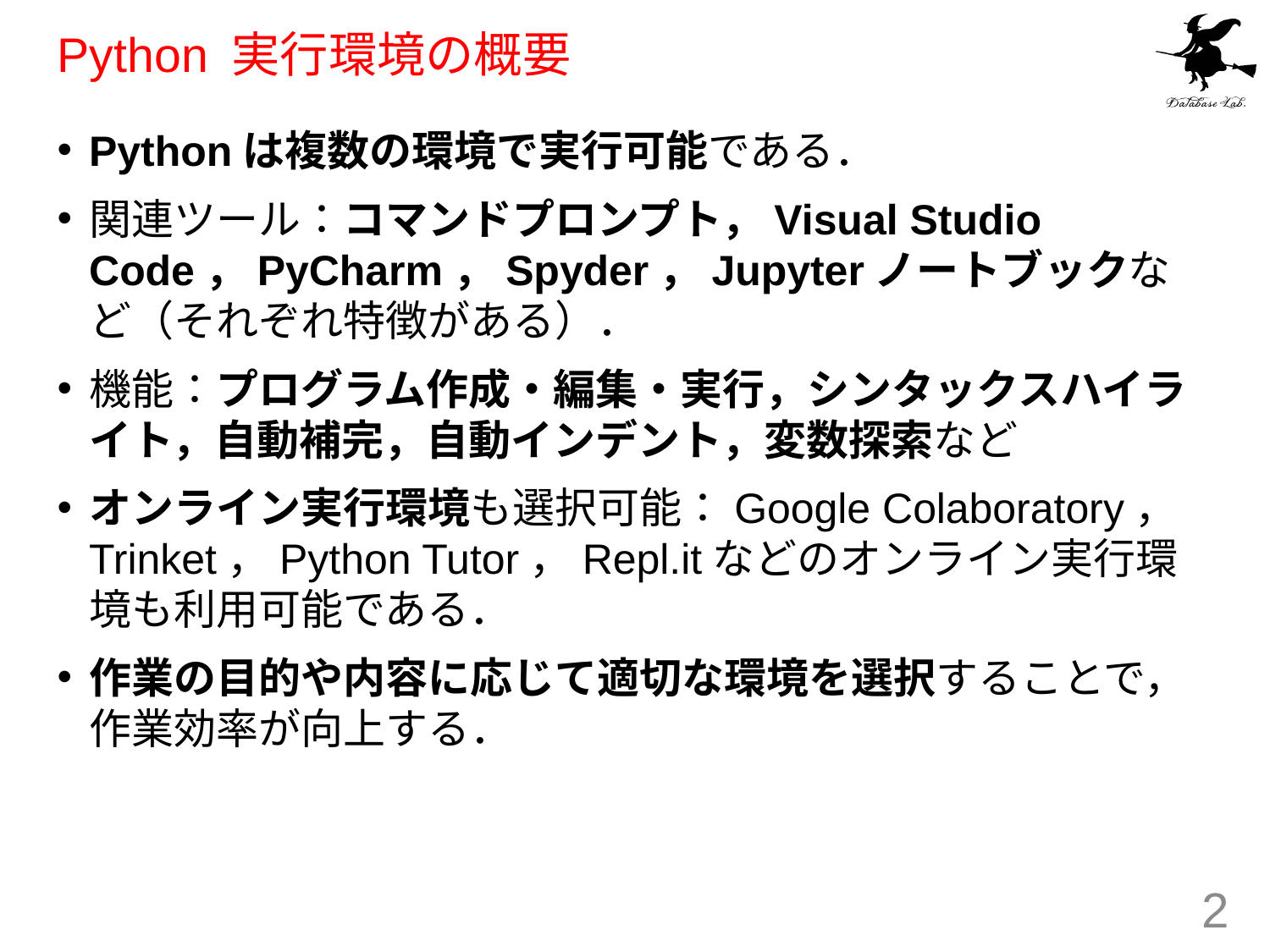

# Python 実行環境の概要
Pythonは複数の環境で実行可能である．
関連ツール：コマンドプロンプト，Visual Studio Code，PyCharm，Spyder，Jupyterノートブックなど（それぞれ特徴がある）．
機能：プログラム作成・編集・実行，シンタックスハイライト，自動補完，自動インデント，変数探索など
オンライン実行環境も選択可能：Google Colaboratory，Trinket，Python Tutor，Repl.itなどのオンライン実行環境も利用可能である．
作業の目的や内容に応じて適切な環境を選択することで，作業効率が向上する．
2